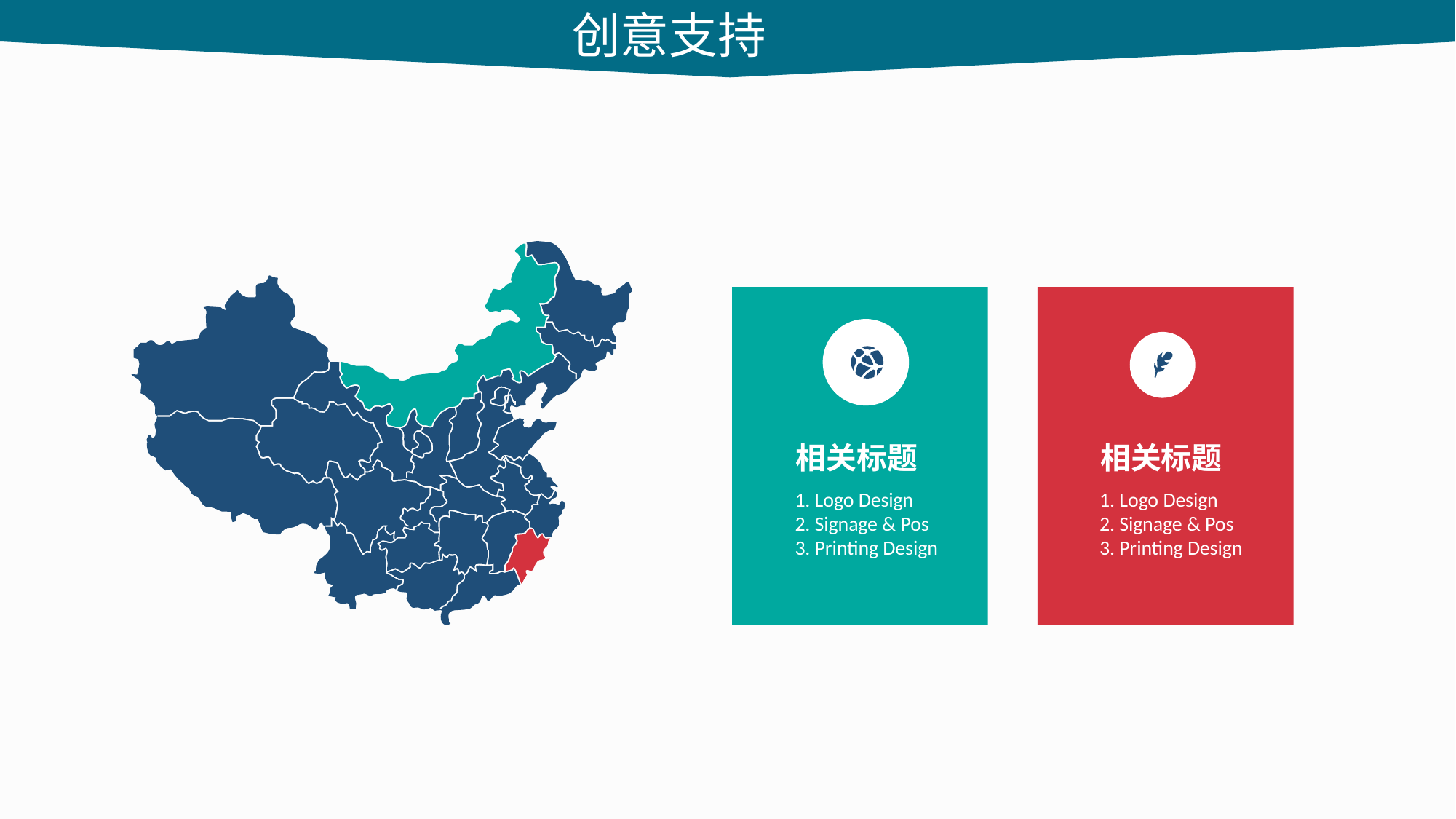

创意支持

相关标题
相关标题
1. Logo Design
2. Signage & Pos
3. Printing Design
1. Logo Design
2. Signage & Pos
3. Printing Design